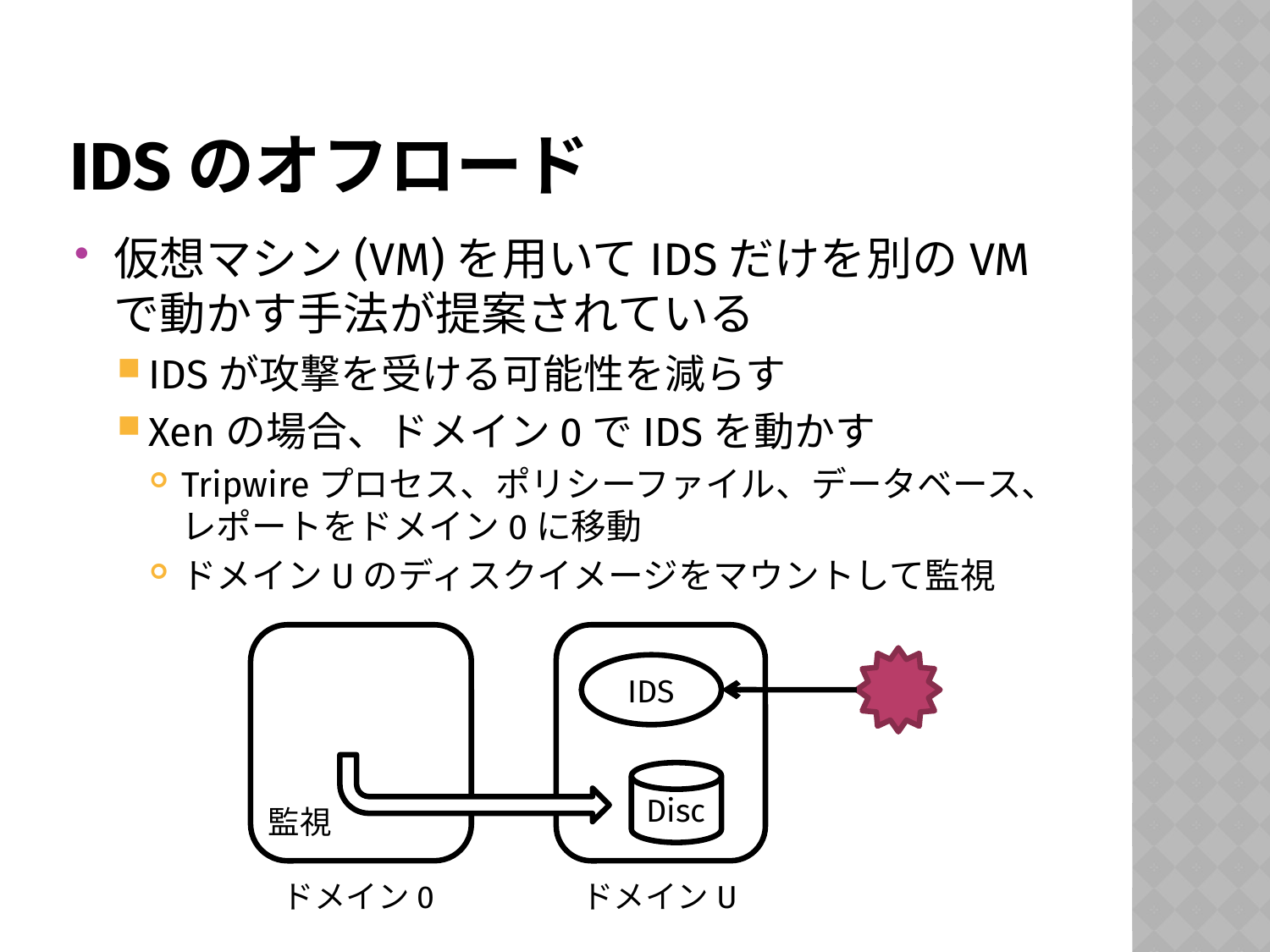

# IDSのオフロード
仮想マシン(VM)を用いてIDSだけを別のVMで動かす手法が提案されている
IDSが攻撃を受ける可能性を減らす
Xenの場合、ドメイン0でIDSを動かす
Tripwireプロセス、ポリシーファイル、データベース、レポートをドメイン0に移動
ドメインUのディスクイメージをマウントして監視

IDS

監視
Disc
ドメイン0
ドメインU